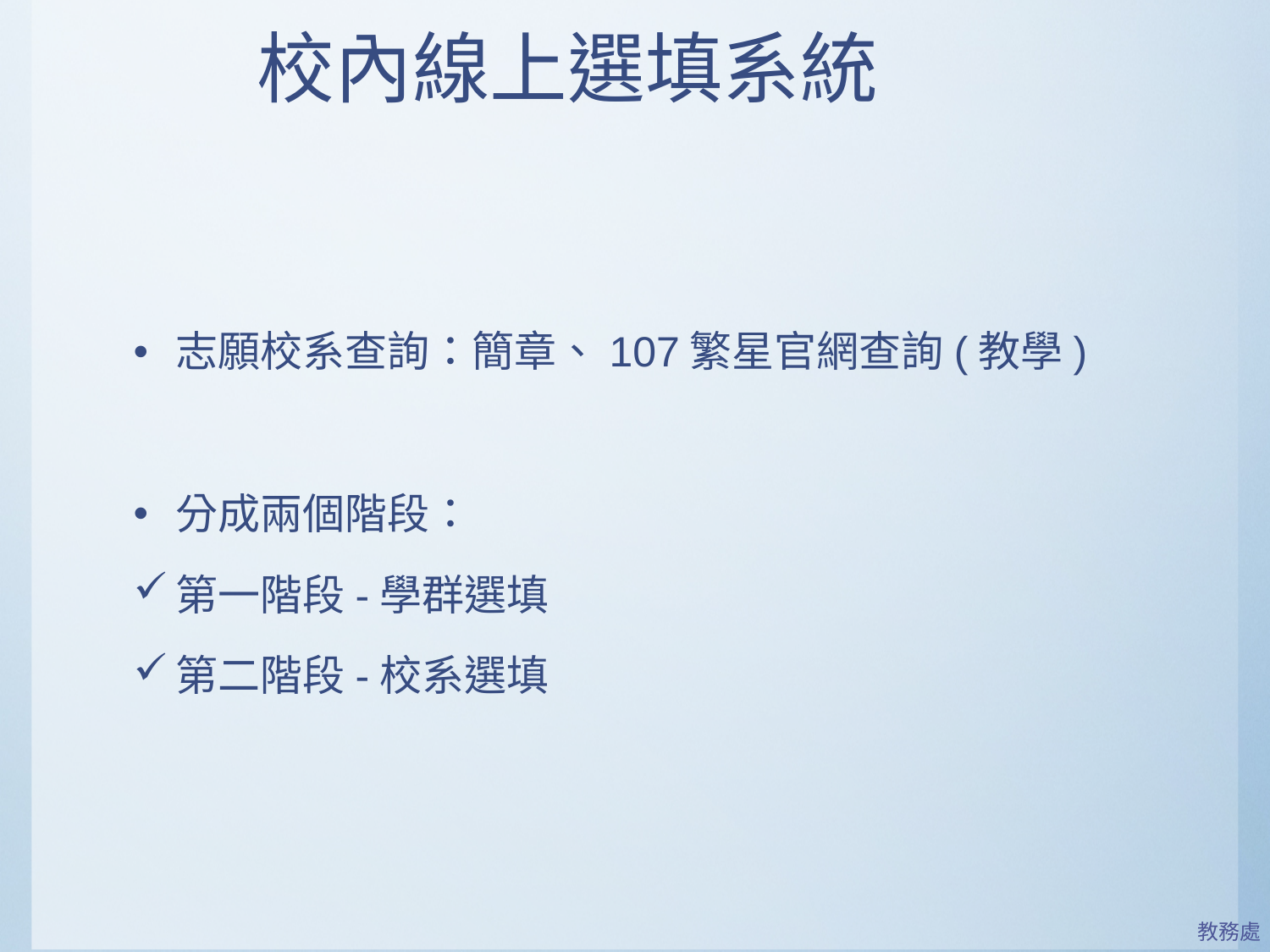

# 校內線上選填系統

志願校系查詢：簡章、107繁星官網查詢(教學)

分成兩個階段：
第一階段-學群選填
第二階段-校系選填

教務處